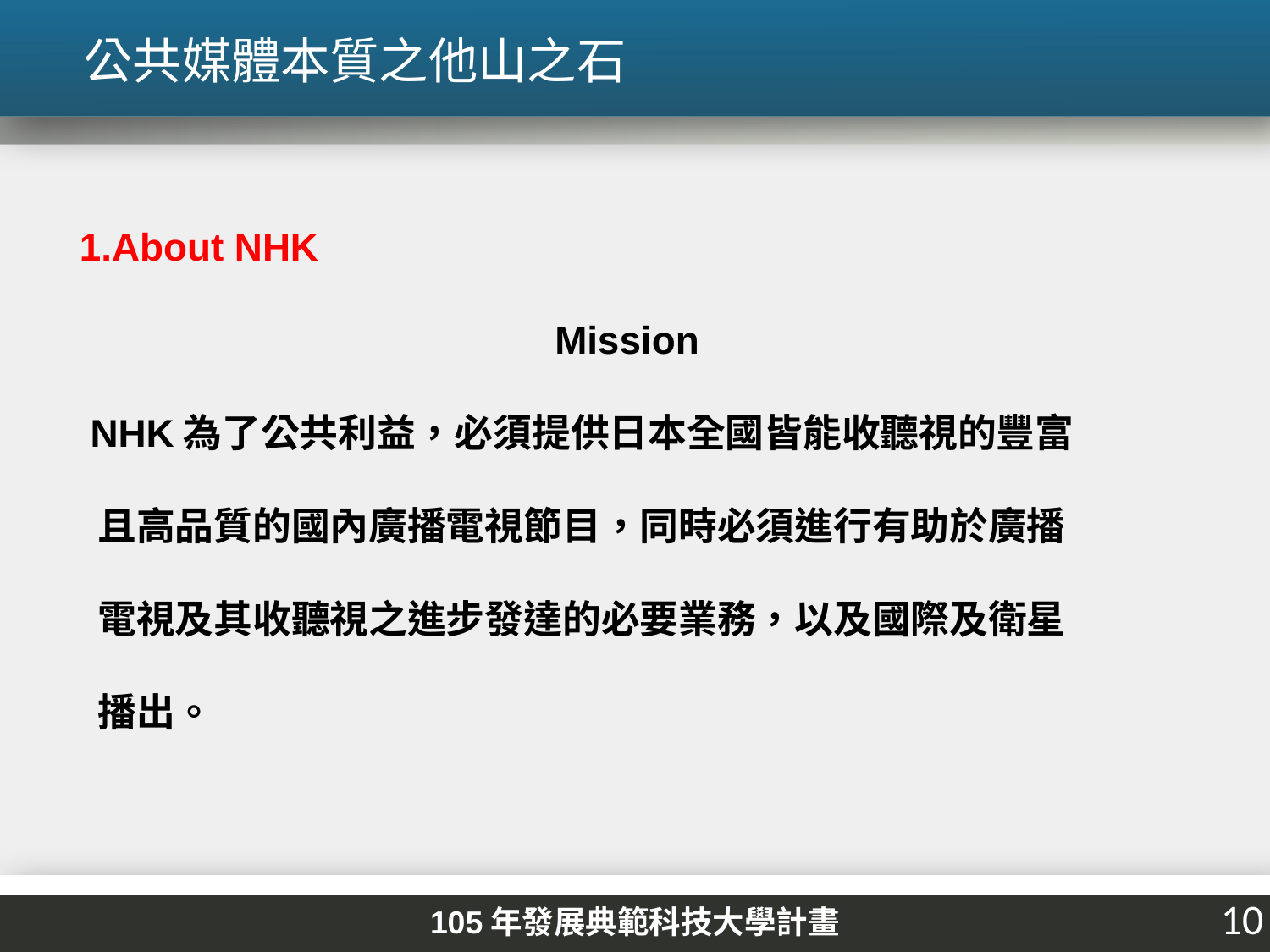

公共媒體本質之他山之石
1.About NHK

Mission
 NHK為了公共利益，必須提供日本全國皆能收聽視的豐富
 且高品質的國內廣播電視節目，同時必須進行有助於廣播
 電視及其收聽視之進步發達的必要業務，以及國際及衛星
 播出。